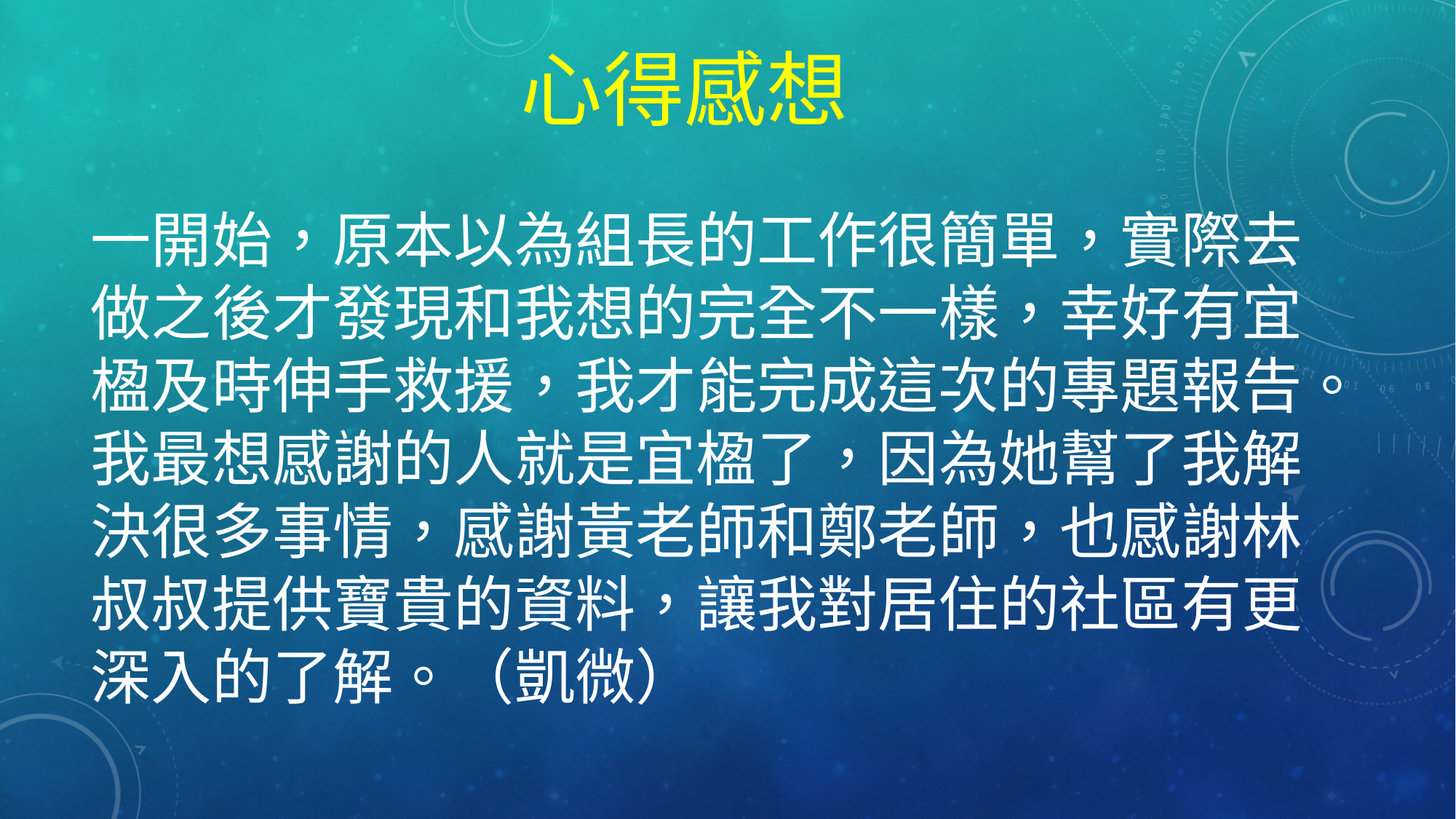

# 心得感想
一開始，原本以為組長的工作很簡單，實際去做之後才發現和我想的完全不一樣，幸好有宜楹及時伸手救援，我才能完成這次的專題報告。我最想感謝的人就是宜楹了，因為她幫了我解決很多事情，感謝黃老師和鄭老師，也感謝林叔叔提供寶貴的資料，讓我對居住的社區有更深入的了解。（凱微）